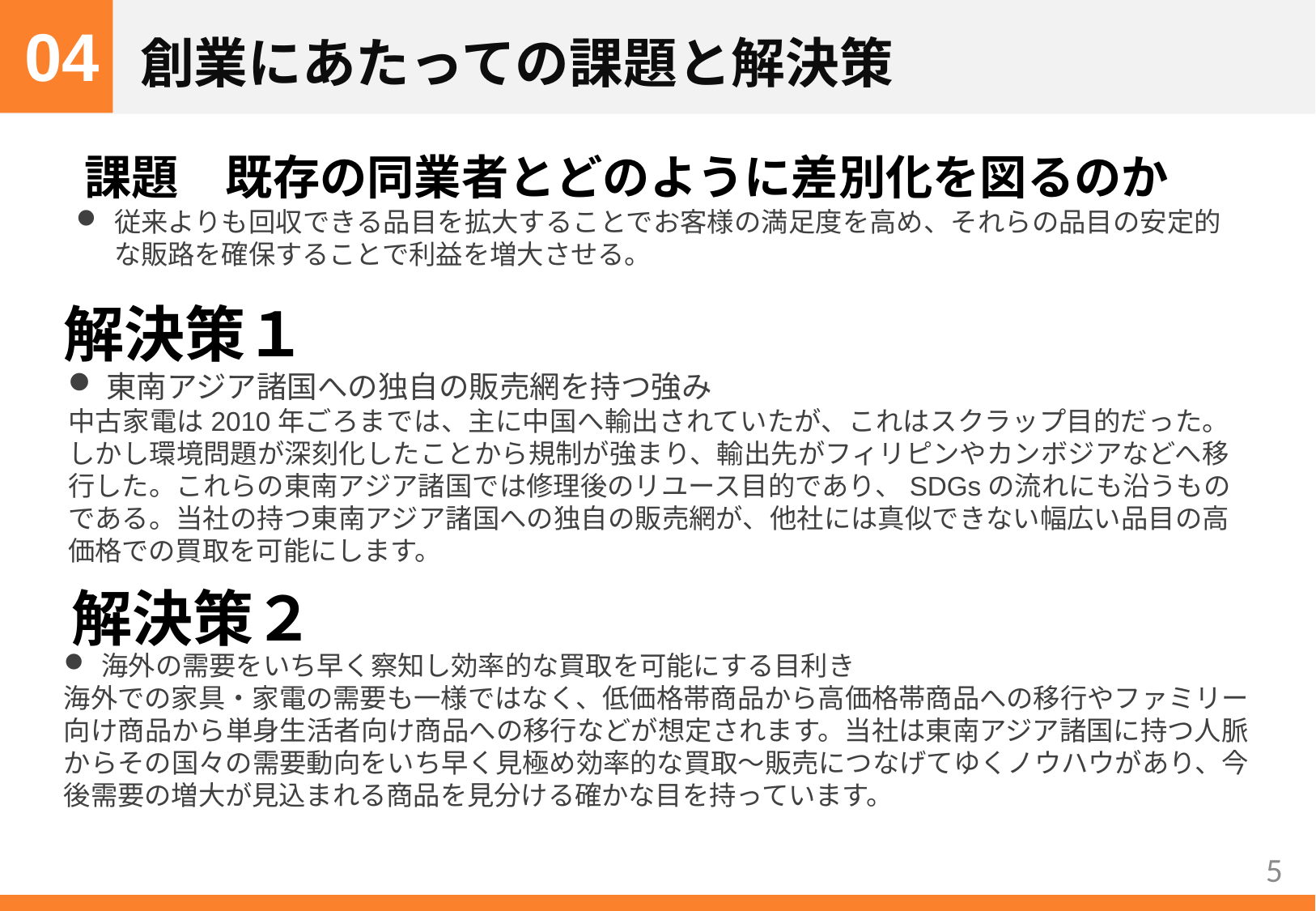

04
# 創業にあたっての課題と解決策
課題　既存の同業者とどのように差別化を図るのか

従来よりも回収できる品目を拡大することでお客様の満足度を高め、それらの品目の安定的な販路を確保することで利益を増大させる。

解決策１
東南アジア諸国への独自の販売網を持つ強み
中古家電は2010年ごろまでは、主に中国へ輸出されていたが、これはスクラップ目的だった。しかし環境問題が深刻化したことから規制が強まり、輸出先がフィリピンやカンボジアなどへ移行した。これらの東南アジア諸国では修理後のリユース目的であり、SDGsの流れにも沿うものである。当社の持つ東南アジア諸国への独自の販売網が、他社には真似できない幅広い品目の高価格での買取を可能にします。
解決策２
海外の需要をいち早く察知し効率的な買取を可能にする目利き
海外での家具・家電の需要も一様ではなく、低価格帯商品から高価格帯商品への移行やファミリー向け商品から単身生活者向け商品への移行などが想定されます。当社は東南アジア諸国に持つ人脈からその国々の需要動向をいち早く見極め効率的な買取～販売につなげてゆくノウハウがあり、今後需要の増大が見込まれる商品を見分ける確かな目を持っています。
5